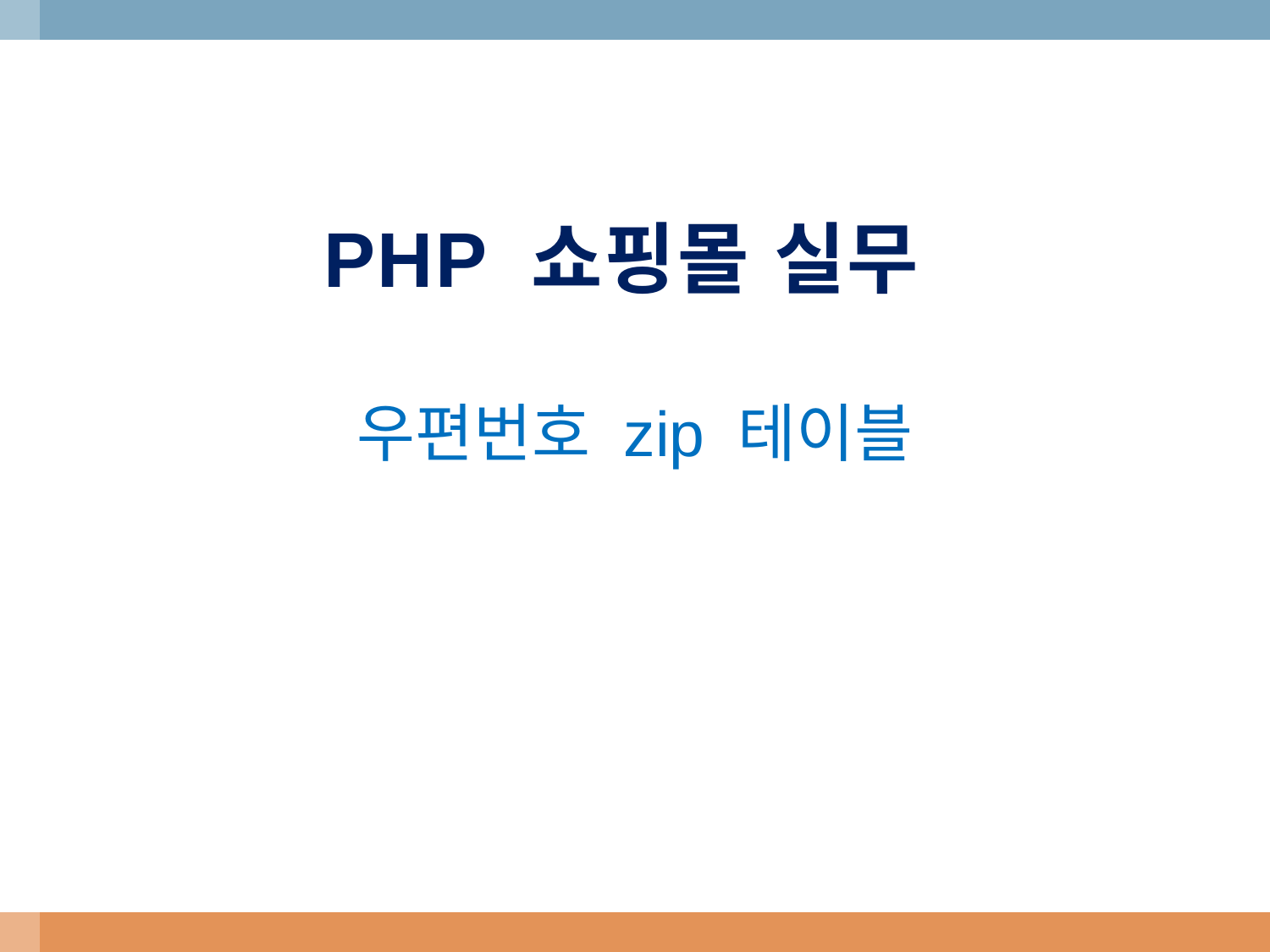

# PHP 쇼핑몰 실무
우편번호 zip 테이블